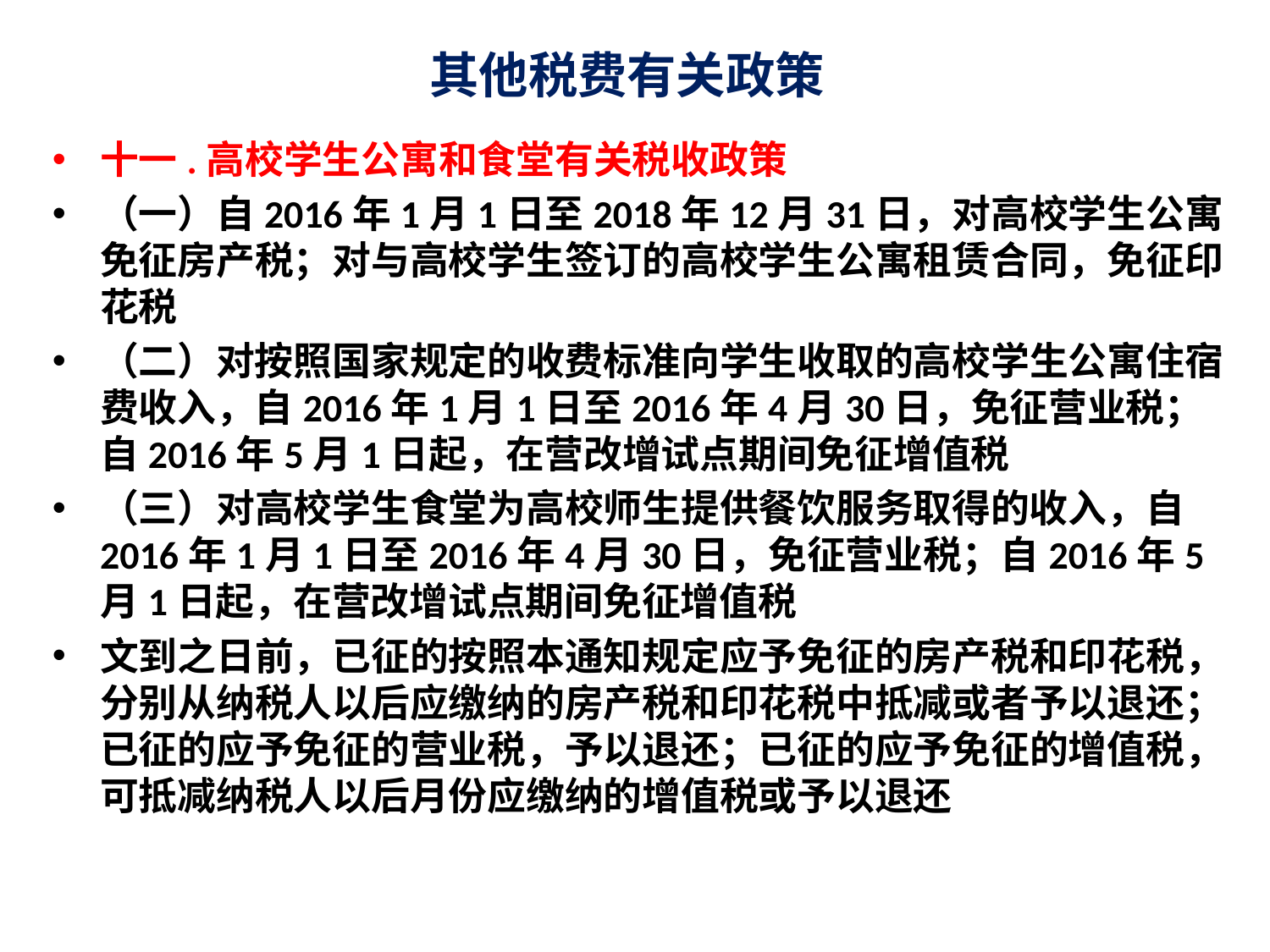

# 其他税费有关政策
十一.高校学生公寓和食堂有关税收政策
（一）自2016年1月1日至2018年12月31日，对高校学生公寓免征房产税；对与高校学生签订的高校学生公寓租赁合同，免征印花税
（二）对按照国家规定的收费标准向学生收取的高校学生公寓住宿费收入，自2016年1月1日至2016年4月30日，免征营业税；自2016年5月1日起，在营改增试点期间免征增值税
（三）对高校学生食堂为高校师生提供餐饮服务取得的收入，自2016年1月1日至2016年4月30日，免征营业税；自2016年5月1日起，在营改增试点期间免征增值税
文到之日前，已征的按照本通知规定应予免征的房产税和印花税，分别从纳税人以后应缴纳的房产税和印花税中抵减或者予以退还；已征的应予免征的营业税，予以退还；已征的应予免征的增值税，可抵减纳税人以后月份应缴纳的增值税或予以退还